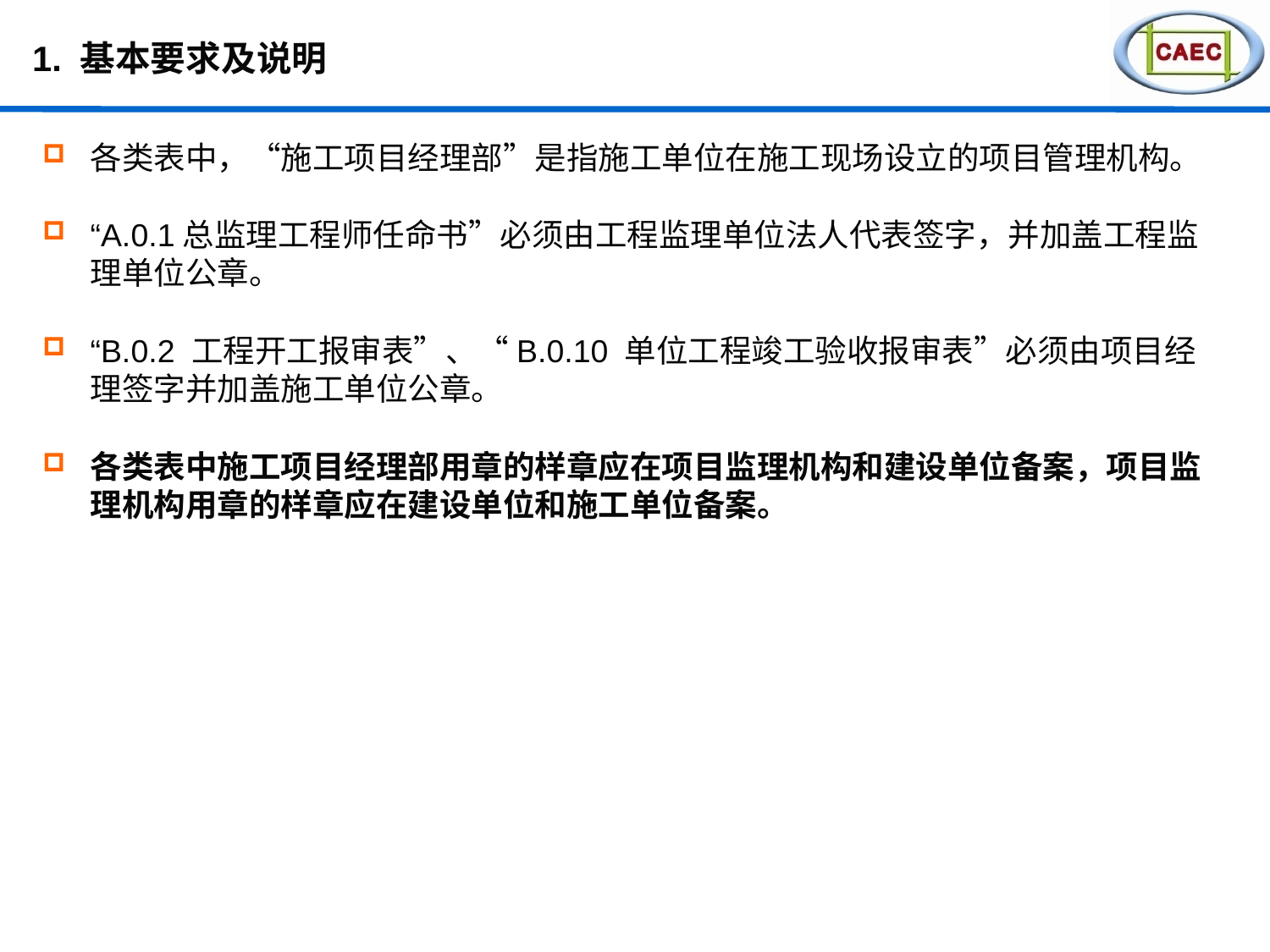

# 1. 基本要求及说明
各类表中，“施工项目经理部”是指施工单位在施工现场设立的项目管理机构。
“A.0.1总监理工程师任命书”必须由工程监理单位法人代表签字，并加盖工程监理单位公章。
“B.0.2 工程开工报审表”、“B.0.10 单位工程竣工验收报审表”必须由项目经理签字并加盖施工单位公章。
各类表中施工项目经理部用章的样章应在项目监理机构和建设单位备案，项目监理机构用章的样章应在建设单位和施工单位备案。